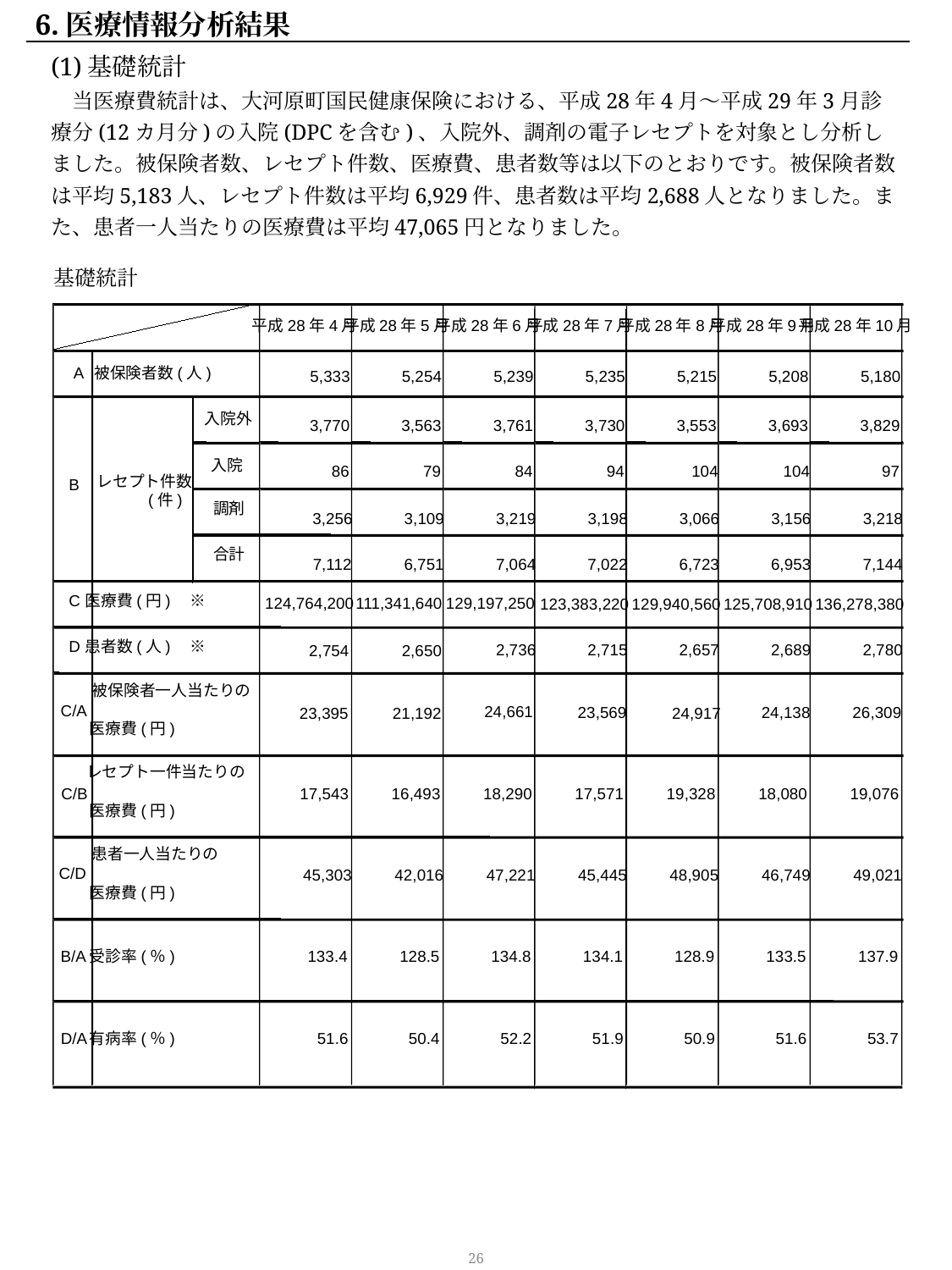

6.医療情報分析結果
(1)基礎統計
　当医療費統計は、大河原町国民健康保険における、平成28年4月～平成29年3月診療分(12カ月分)の入院(DPCを含む)、入院外、調剤の電子レセプトを対象とし分析しました。被保険者数、レセプト件数、医療費、患者数等は以下のとおりです。被保険者数は平均5,183人、レセプト件数は平均6,929件、患者数は平均2,688人となりました。また、患者一人当たりの医療費は平均47,065円となりました。
基礎統計

平成28年4月
平成28年5月
平成28年6月
平成28年7月
平成28年8月
平成28年9月
平成28年10月

A
被保険者数(人)
5,333
5,254
5,239
5,235
5,215
5,208
5,180

入院外
3,770
3,563
3,761
3,730
3,553
3,693
3,829

入院
86
79
84
94
104
104
97
レセプト件数
　　　(件)
B

調剤
3,256
3,109
3,219
3,198
3,066
3,156
3,218

合計
7,112
6,751
7,064
7,022
6,723
6,953
7,144

C
医療費(円)　※
129,197,250
124,764,200
111,341,640
123,383,220
129,940,560
125,708,910
136,278,380

D
患者数(人)　※
2,736
2,715
2,657
2,689
2,780
2,754
2,650

被保険者一人当たりの
C/A
24,661
23,569
24,138
26,309
21,192
23,395
24,917
医療費(円)

レセプト一件当たりの
C/B
17,543
16,493
18,290
17,571
19,328
18,080
19,076
医療費(円)

患者一人当たりの
C/D
45,303
42,016
47,221
45,445
48,905
46,749
49,021
医療費(円)

B/A
受診率(％)
133.4

128.5
134.8
134.1
128.9
133.5
137.9

D/A
有病率(％)
51.6
50.4
52.2
51.9
50.9
51.6
53.7

26